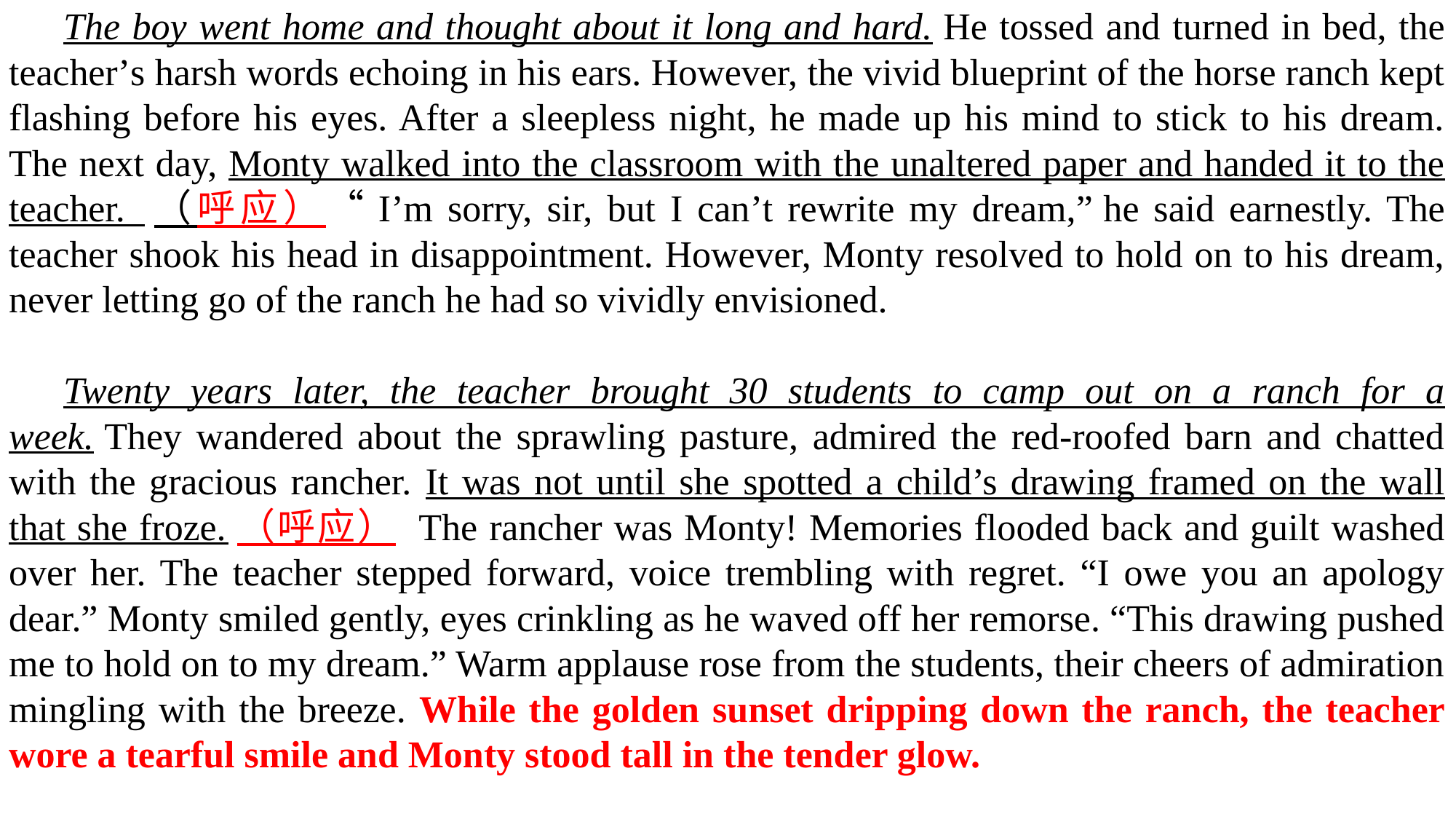

The boy went home and thought about it long and hard. He tossed and turned in bed, the teacher’s harsh words echoing in his ears. However, the vivid blueprint of the horse ranch kept flashing before his eyes. After a sleepless night, he made up his mind to stick to his dream. The next day, Monty walked into the classroom with the unaltered paper and handed it to the teacher. （呼应）“I’m sorry, sir, but I can’t rewrite my dream,” he said earnestly. The teacher shook his head in disappointment. However, Monty resolved to hold on to his dream, never letting go of the ranch he had so vividly envisioned.

Twenty years later, the teacher brought 30 students to camp out on a ranch for a week. They wandered about the sprawling pasture, admired the red-roofed barn and chatted with the gracious rancher. It was not until she spotted a child’s drawing framed on the wall that she froze.（呼应） The rancher was Monty! Memories flooded back and guilt washed over her. The teacher stepped forward, voice trembling with regret. “I owe you an apology dear.” Monty smiled gently, eyes crinkling as he waved off her remorse. “This drawing pushed me to hold on to my dream.” Warm applause rose from the students, their cheers of admiration mingling with the breeze. While the golden sunset dripping down the ranch, the teacher wore a tearful smile and Monty stood tall in the tender glow.